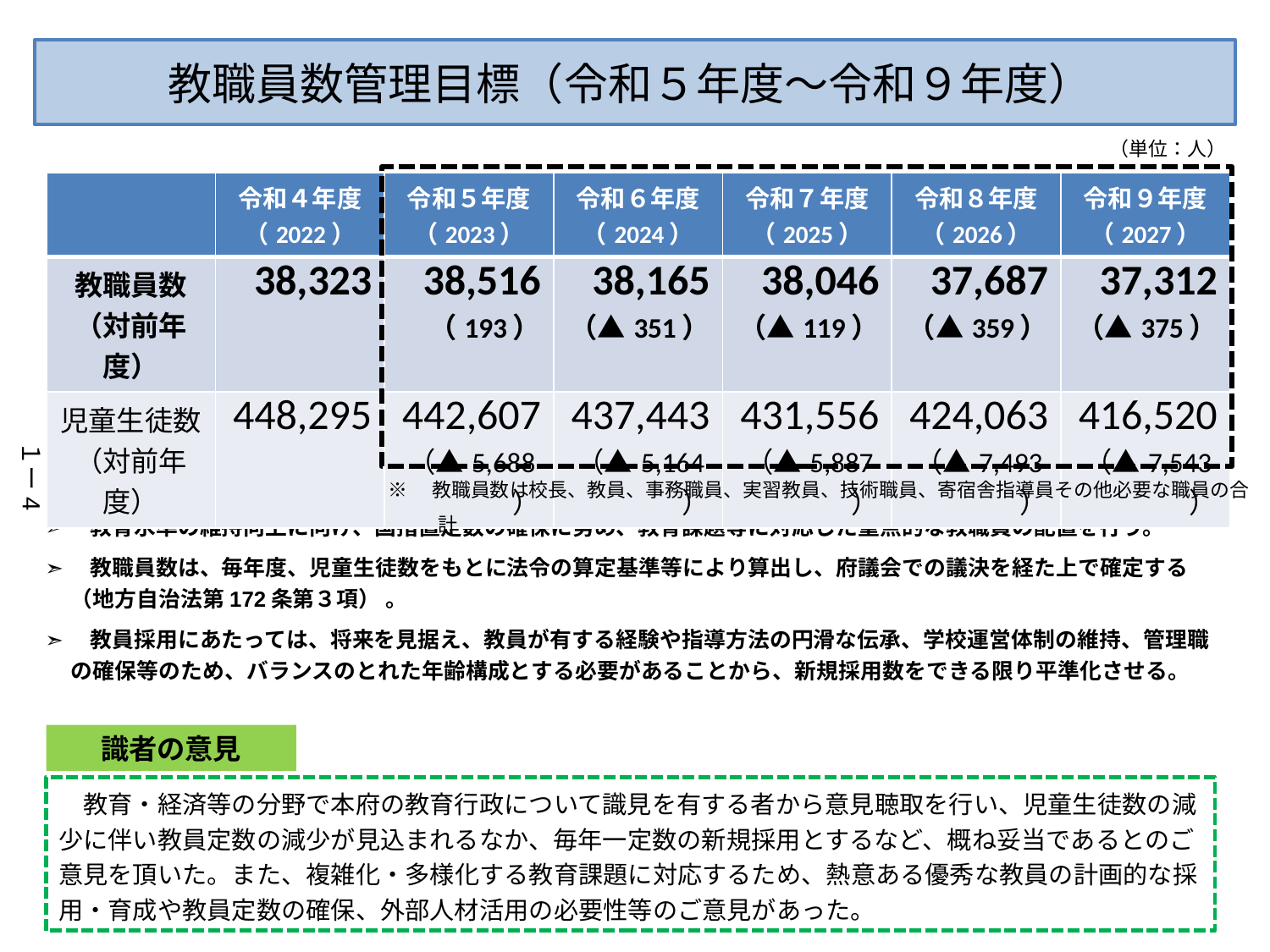

# 教職員数管理目標（令和５年度～令和９年度）
（単位：人）

|  | 令和４年度 （2022） | 令和５年度 （2023） | 令和６年度 （2024） | 令和７年度 （2025） | 令和８年度 （2026） | 令和９年度 （2027） |
| --- | --- | --- | --- | --- | --- | --- |
| 教職員数 （対前年度） | 38,323 | 38,516 （193） | 38,165 （▲351） | 38,046 （▲119） | 37,687 （▲359） | 37,312 （▲375） |
| 児童生徒数（対前年度） | 448,295 | 442,607 （▲5,688） | 437,443 （▲5,164） | 431,556 （▲5,887） | 424,063 （▲7,493） | 416,520 （▲7,543） |
１ー4
※　教職員数は校長、教員、事務職員、実習教員、技術職員、寄宿舎指導員その他必要な職員の合計

➣　教育水準の維持向上に向け、国措置定数の確保に努め、教育課題等に対応した重点的な教職員の配置を行う。
➣　教職員数は、毎年度、児童生徒数をもとに法令の算定基準等により算出し、府議会での議決を経た上で確定する（地方自治法第172条第３項） 。
➣　教員採用にあたっては、将来を見据え、教員が有する経験や指導方法の円滑な伝承、学校運営体制の維持、管理職の確保等のため、バランスのとれた年齢構成とする必要があることから、新規採用数をできる限り平準化させる。

識者の意見
　教育・経済等の分野で本府の教育行政について識見を有する者から意見聴取を行い、児童生徒数の減少に伴い教員定数の減少が見込まれるなか、毎年一定数の新規採用とするなど、概ね妥当であるとのご意見を頂いた。また、複雑化・多様化する教育課題に対応するため、熱意ある優秀な教員の計画的な採用・育成や教員定数の確保、外部人材活用の必要性等のご意見があった。